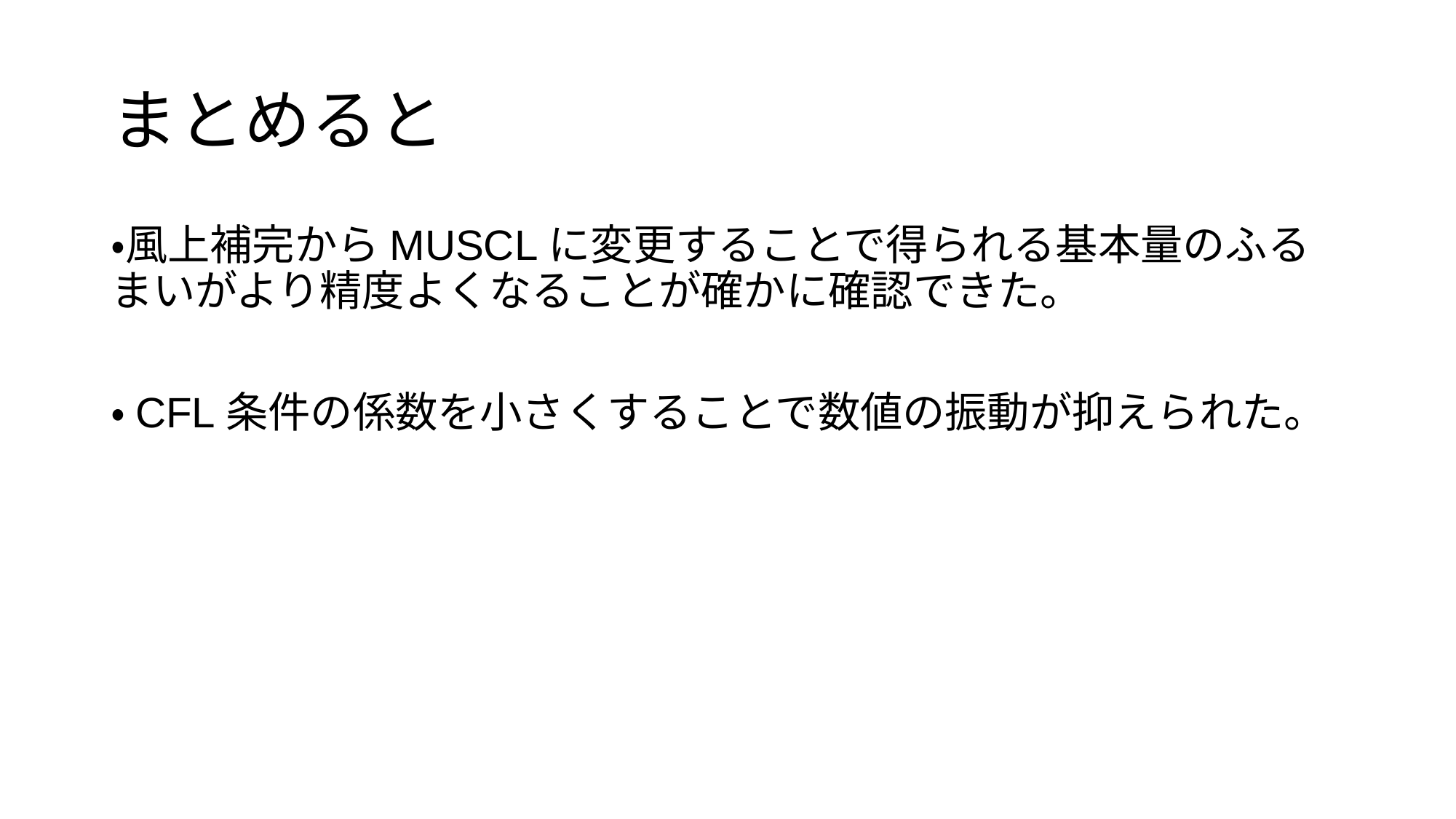

# まとめると
・風上補完からMUSCLに変更することで得られる基本量のふるまいがより精度よくなることが確かに確認できた。

・CFL条件の係数を小さくすることで数値の振動が抑えられた。